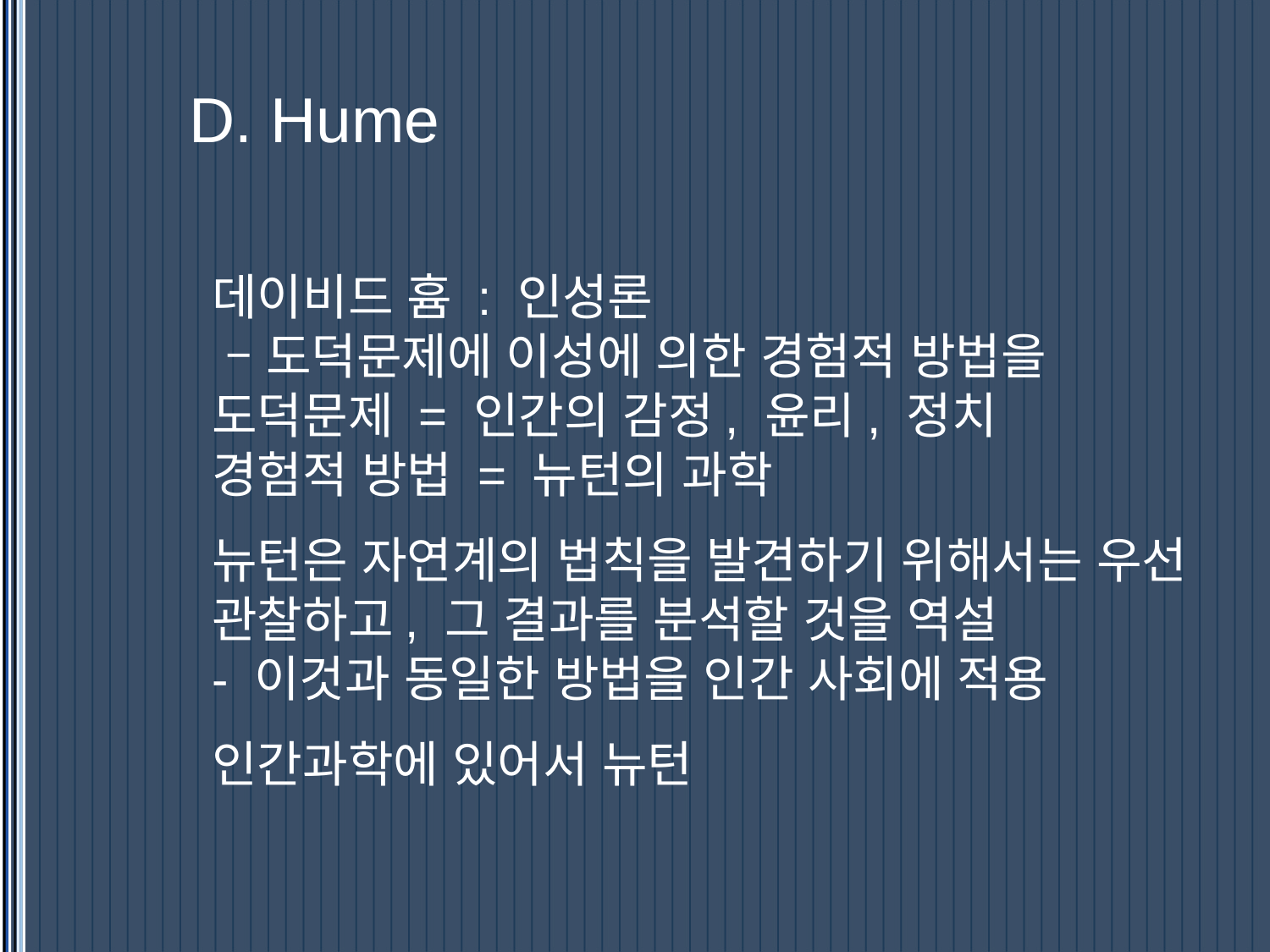

# D. Hume
데이비드 흄 : 인성론
 – 도덕문제에 이성에 의한 경험적 방법을
도덕문제 = 인간의 감정, 윤리, 정치
경험적 방법 = 뉴턴의 과학
뉴턴은 자연계의 법칙을 발견하기 위해서는 우선 관찰하고, 그 결과를 분석할 것을 역설
- 이것과 동일한 방법을 인간 사회에 적용
인간과학에 있어서 뉴턴